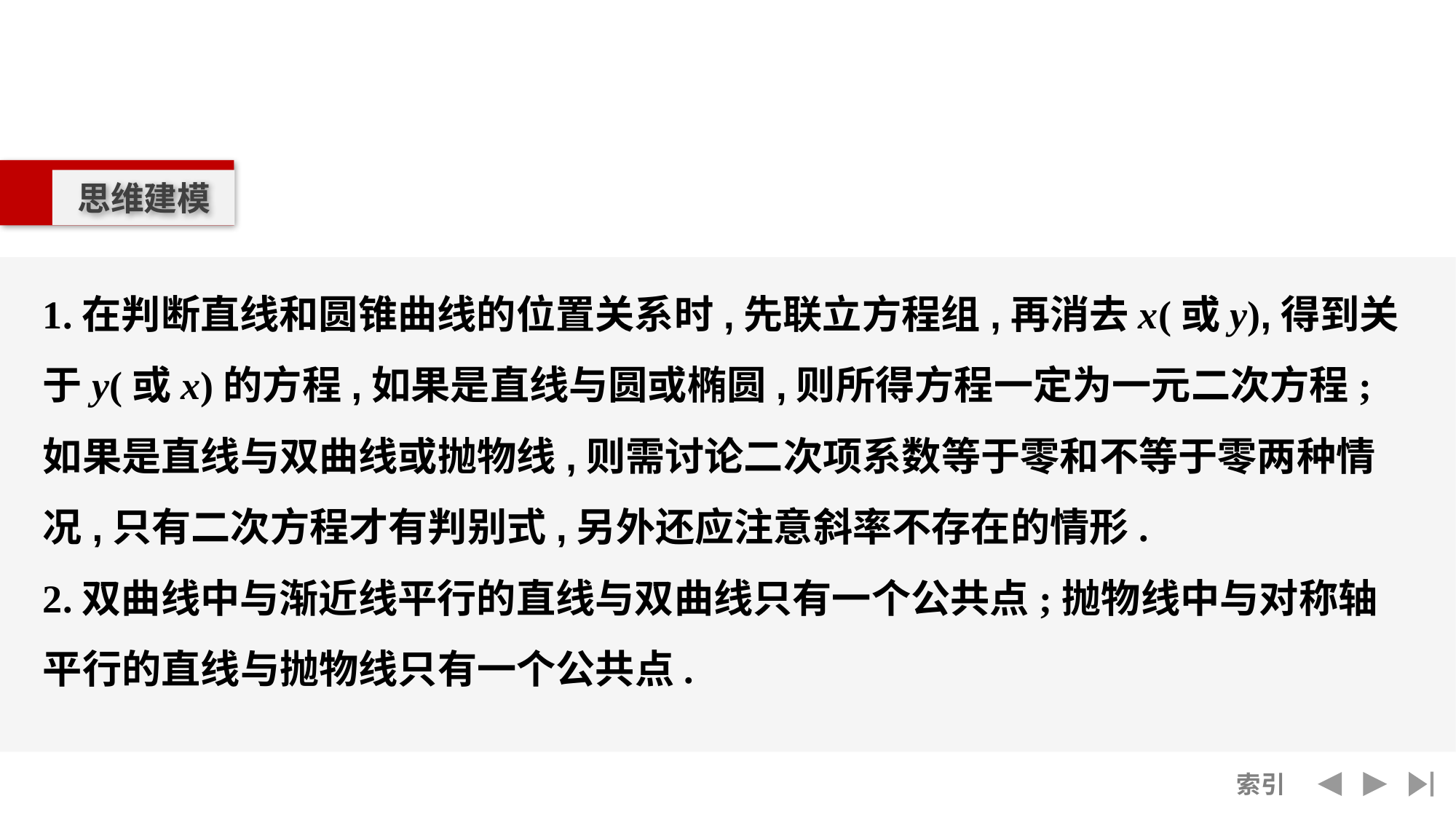

思维建模

1.在判断直线和圆锥曲线的位置关系时,先联立方程组,再消去x(或y),得到关于y(或x)的方程,如果是直线与圆或椭圆,则所得方程一定为一元二次方程;如果是直线与双曲线或抛物线,则需讨论二次项系数等于零和不等于零两种情况,只有二次方程才有判别式,另外还应注意斜率不存在的情形.
2.双曲线中与渐近线平行的直线与双曲线只有一个公共点;抛物线中与对称轴平行的直线与抛物线只有一个公共点.